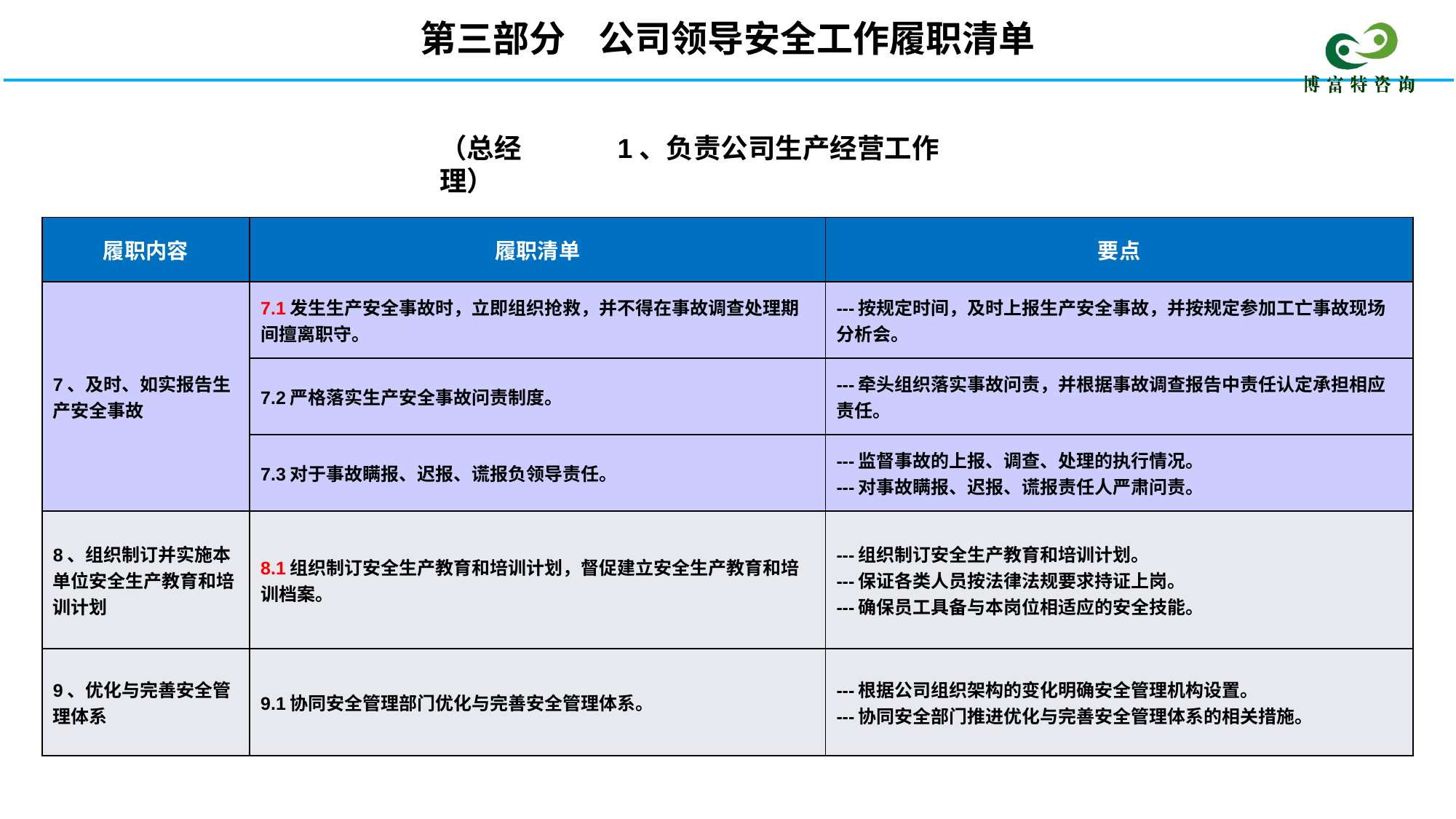

第三部分    公司领导安全工作履职清单
1、负责公司生产经营工作
（总经理）
| 履职内容 | 履职清单 | 要点 |
| --- | --- | --- |
| 7、及时、如实报告生产安全事故 | 7.1发生生产安全事故时，立即组织抢救，并不得在事故调查处理期间擅离职守。 | ---按规定时间，及时上报生产安全事故，并按规定参加工亡事故现场分析会。 |
|  | 7.2严格落实生产安全事故问责制度。 | ---牵头组织落实事故问责，并根据事故调查报告中责任认定承担相应责任。 |
|  | 7.3对于事故瞒报、迟报、谎报负领导责任。 | ---监督事故的上报、调查、处理的执行情况。 ---对事故瞒报、迟报、谎报责任人严肃问责。 |
| 8、组织制订并实施本单位安全生产教育和培训计划 | 8.1组织制订安全生产教育和培训计划，督促建立安全生产教育和培训档案。 | ---组织制订安全生产教育和培训计划。 ---保证各类人员按法律法规要求持证上岗。 ---确保员工具备与本岗位相适应的安全技能。 |
| 9、优化与完善安全管理体系 | 9.1协同安全管理部门优化与完善安全管理体系。 | ---根据公司组织架构的变化明确安全管理机构设置。 ---协同安全部门推进优化与完善安全管理体系的相关措施。 |